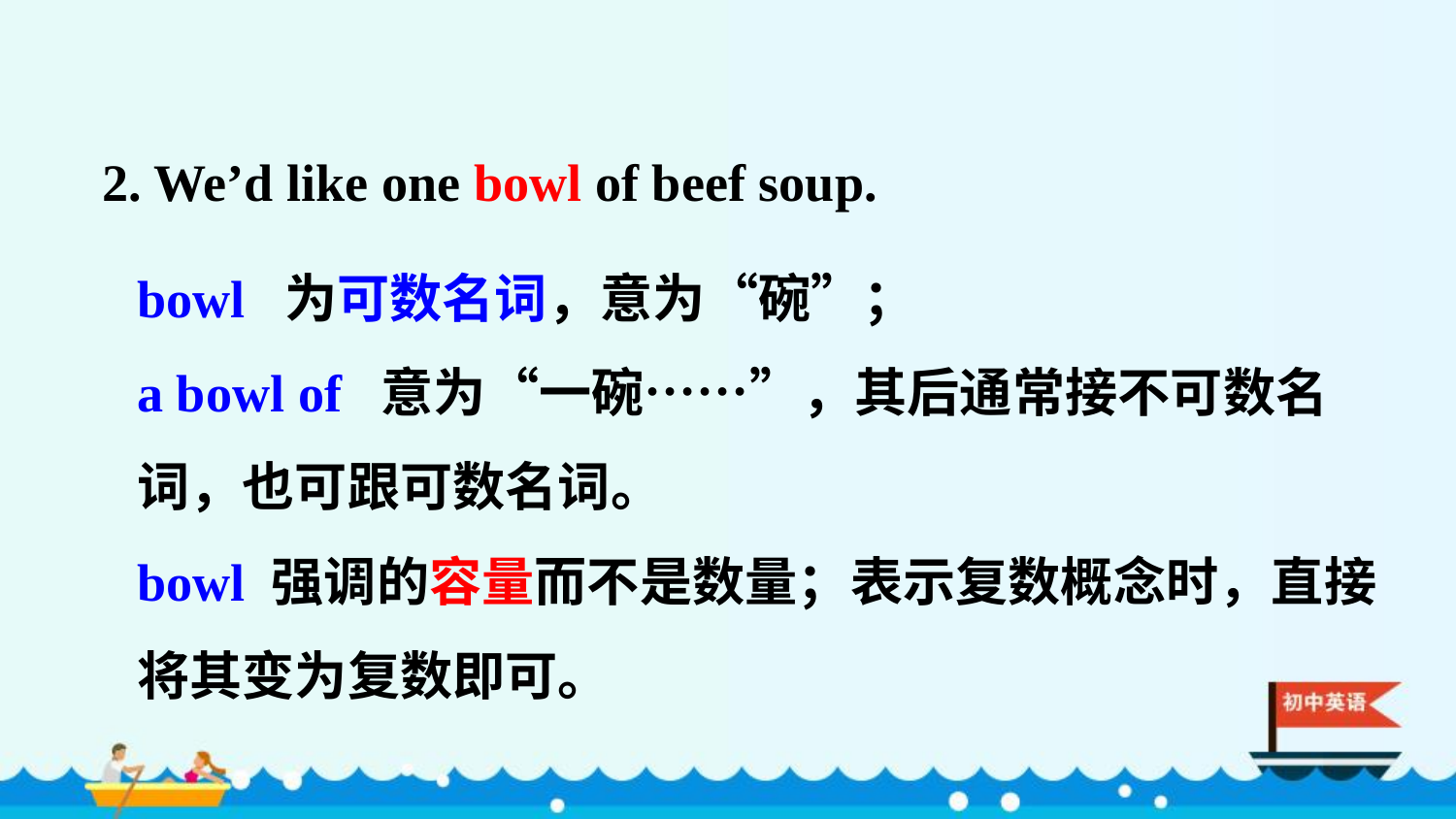

2. We’d like one bowl of beef soup.
bowl  为可数名词，意为“碗”；
a bowl of  意为“一碗……”，其后通常接不可数名词，也可跟可数名词。
bowl 强调的容量而不是数量；表示复数概念时，直接将其变为复数即可。